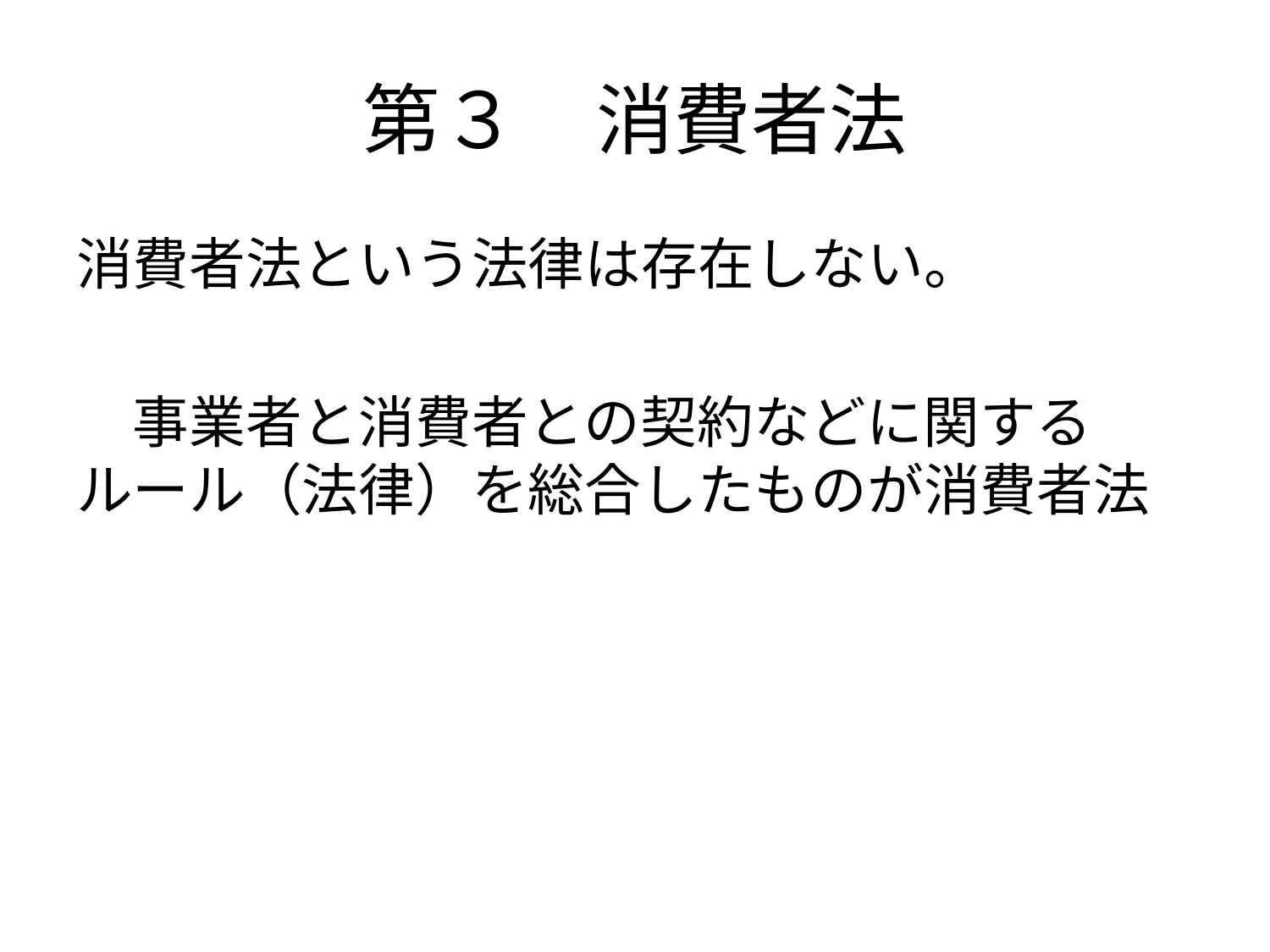

# 第３　消費者法
消費者法という法律は存在しない。

　事業者と消費者との契約などに関するルール（法律）を総合したものが消費者法